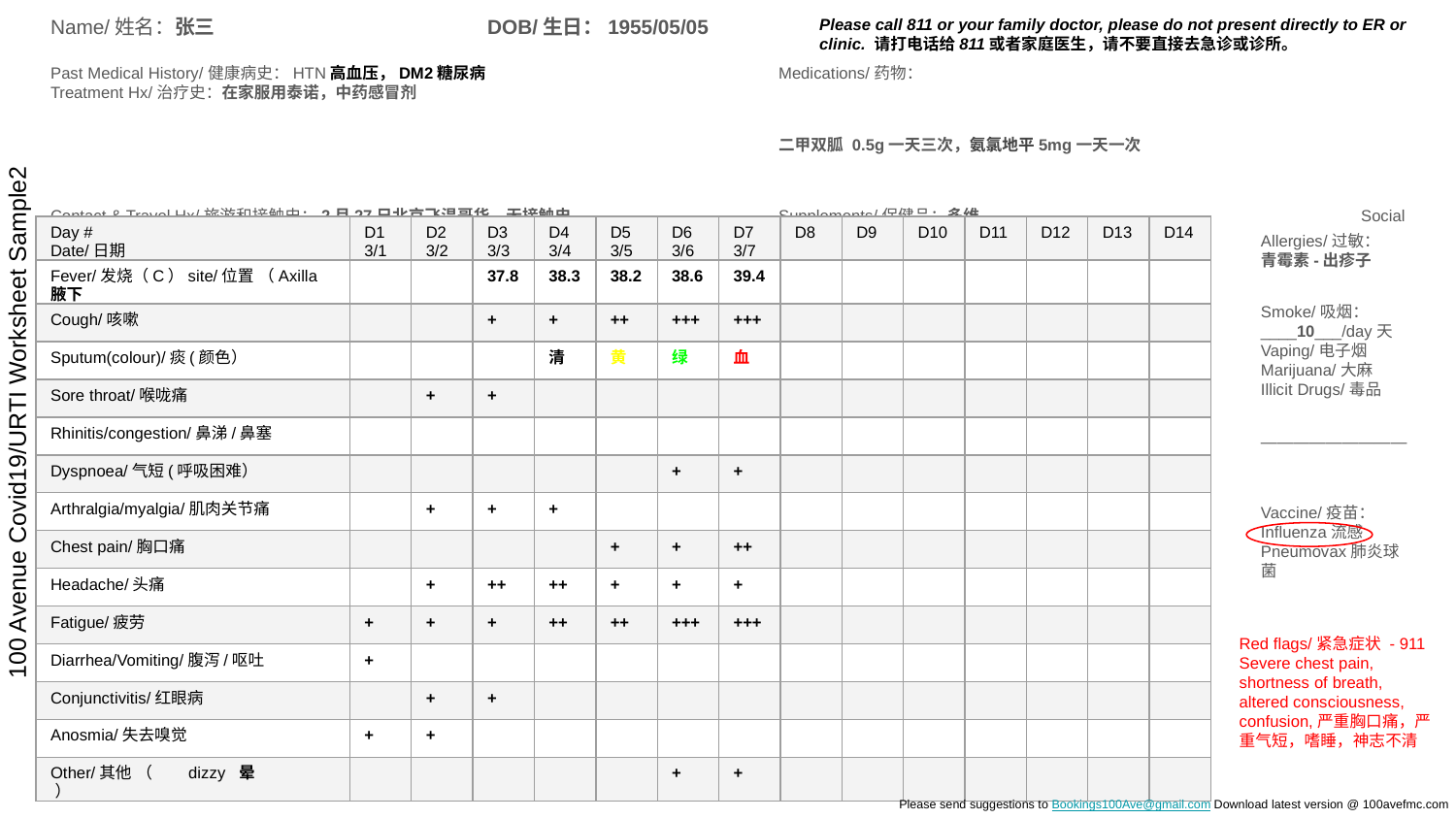

Name/姓名：张三		DOB/生日：1955/05/05
Please call 811 or your family doctor, please do not present directly to ER or clinic. 请打电话给811或者家庭医生，请不要直接去急诊或诊所。
Past Medical History/健康病史：HTN高血压，DM2糖尿病			Medications/药物：				Treatment Hx/治疗史：在家服用泰诺，中药感冒剂
			二甲双胍 0.5g一天三次，氨氯地平5mg一天一次
Contact & Travel Hx/旅游和接触史：2月27日北京飞温哥华，无接触史		Supplements/保健品：多维			Social Hx/个人史：护理工作，家人老婆2老1小无病患

| Day # Date/日期 | D1 3/1 | D2 3/2 | D3 3/3 | D4 3/4 | D5 3/5 | D6 3/6 | D7 3/7 | D8 | D9 | D10 | D11 | D12 | D13 | D14 |
| --- | --- | --- | --- | --- | --- | --- | --- | --- | --- | --- | --- | --- | --- | --- |
| Fever/发烧（C）site/位置 （Axilla腋下 |  |  | 37.8 | 38.3 | 38.2 | 38.6 | 39.4 |  |  |  |  |  |  |  |
| Cough/咳嗽 |  |  | + | + | ++ | +++ | +++ |  |  |  |  |  |  |  |
| Sputum(colour)/痰(颜色） |  |  |  | 清 | 黄 | 绿 | 血 |  |  |  |  |  |  |  |
| Sore throat/喉咙痛 |  | + | + |  |  |  |  |  |  |  |  |  |  |  |
| Rhinitis/congestion/鼻涕/鼻塞 |  |  |  |  |  |  |  |  |  |  |  |  |  |  |
| Dyspnoea/气短(呼吸困难） |  |  |  |  |  | + | + |  |  |  |  |  |  |  |
| Arthralgia/myalgia/肌肉关节痛 |  | + | + | + |  |  |  |  |  |  |  |  |  |  |
| Chest pain/胸口痛 |  |  |  |  | + | + | ++ |  |  |  |  |  |  |  |
| Headache/头痛 |  | + | ++ | ++ | + | + | + |  |  |  |  |  |  |  |
| Fatigue/疲劳 | + | + | + | ++ | ++ | +++ | +++ |  |  |  |  |  |  |  |
| Diarrhea/Vomiting/腹泻/呕吐 | + |  |  |  |  |  |  |  |  |  |  |  |  |  |
| Conjunctivitis/红眼病 |  | + | + |  |  |  |  |  |  |  |  |  |  |  |
| Anosmia/失去嗅觉 | + | + |  |  |  |  |  |  |  |  |  |  |  |  |
| Other/其他 （ dizzy 晕 ） |  |  |  |  |  | + | + |  |  |  |  |  |  |  |
Allergies/过敏：     青霉素-出疹子
Smoke/吸烟：____10___/day天Vaping/电子烟Marijuana/大麻    Illicit Drugs/毒品
—————————
Vaccine/疫苗：Influenza流感Pneumovax肺炎球菌

100 Avenue Covid19/URTI Worksheet Sample2

Red flags/紧急症状 - 911 Severe chest pain, shortness of breath, altered consciousness, confusion,严重胸口痛，严重气短，嗜睡，神志不清

Please send suggestions to Bookings100Ave@gmail.com Download latest version @ 100avefmc.com